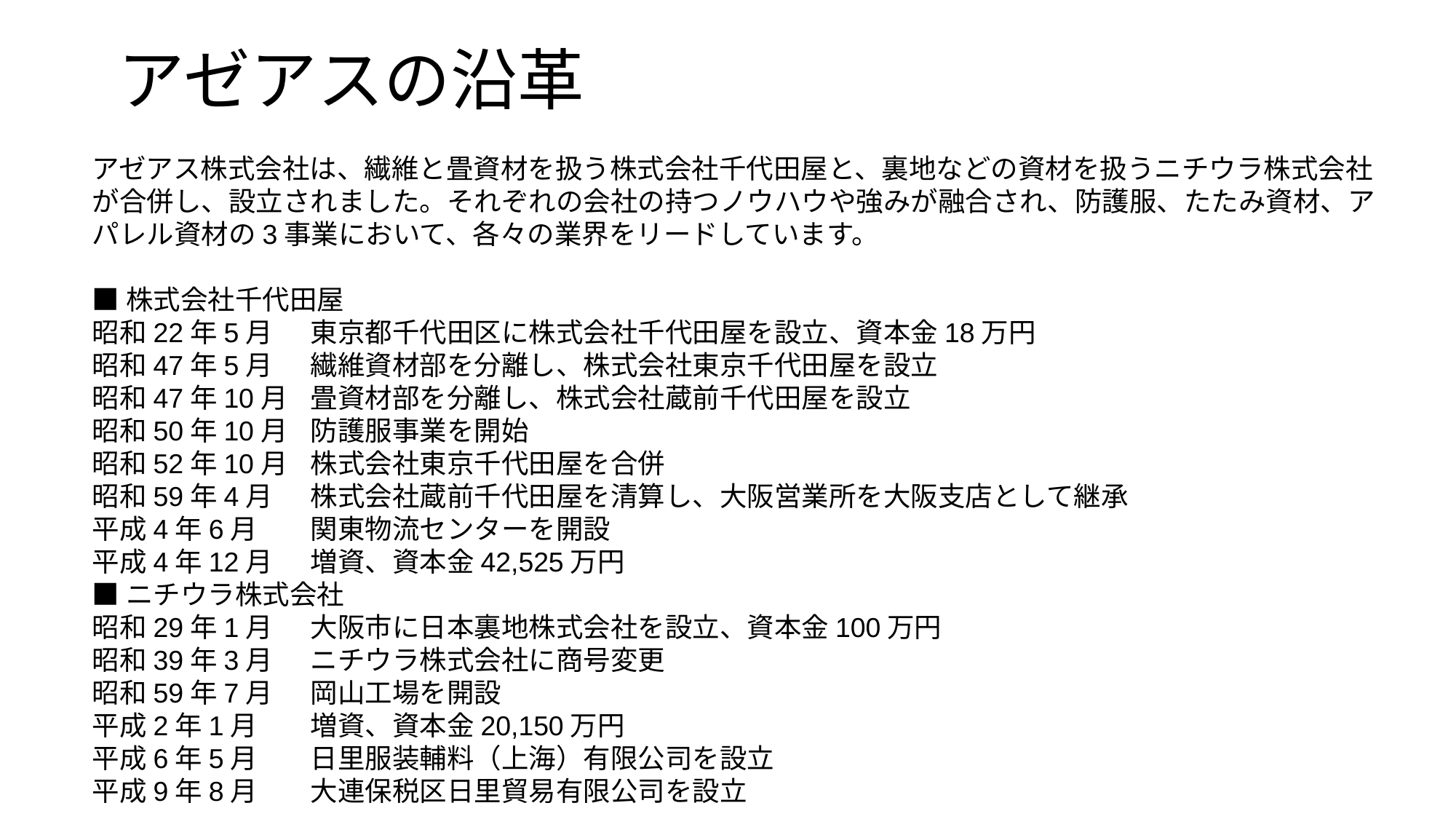

# アゼアスの沿革
アゼアス株式会社は、繊維と畳資材を扱う株式会社千代田屋と、裏地などの資材を扱うニチウラ株式会社が合併し、設立されました。それぞれの会社の持つノウハウや強みが融合され、防護服、たたみ資材、アパレル資材の3事業において、各々の業界をリードしています。

■株式会社千代田屋
昭和22年5月	東京都千代田区に株式会社千代田屋を設立、資本金18万円
昭和47年5月	繊維資材部を分離し、株式会社東京千代田屋を設立
昭和47年10月	畳資材部を分離し、株式会社蔵前千代田屋を設立
昭和50年10月	防護服事業を開始
昭和52年10月	株式会社東京千代田屋を合併
昭和59年4月	株式会社蔵前千代田屋を清算し、大阪営業所を大阪支店として継承
平成4年6月	関東物流センターを開設
平成4年12月	増資、資本金42,525万円
■ニチウラ株式会社
昭和29年1月	大阪市に日本裏地株式会社を設立、資本金100万円
昭和39年3月	ニチウラ株式会社に商号変更
昭和59年7月	岡山工場を開設
平成2年1月	増資、資本金20,150万円
平成6年5月	日里服装輔料（上海）有限公司を設立
平成9年8月	大連保税区日里貿易有限公司を設立